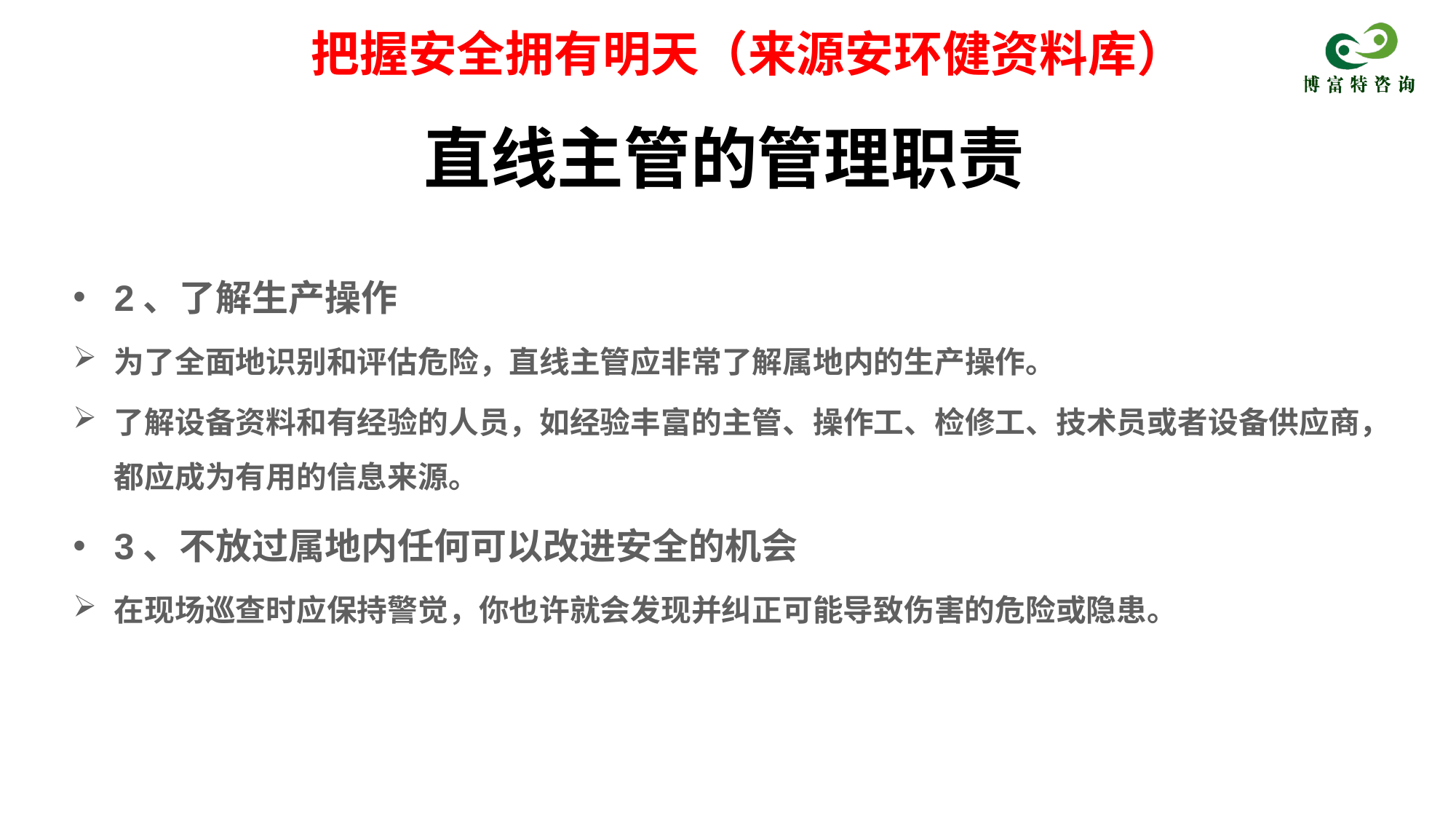

# 直线主管的管理职责
2、了解生产操作
为了全面地识别和评估危险，直线主管应非常了解属地内的生产操作。
了解设备资料和有经验的人员，如经验丰富的主管、操作工、检修工、技术员或者设备供应商，都应成为有用的信息来源。
3、不放过属地内任何可以改进安全的机会
在现场巡查时应保持警觉，你也许就会发现并纠正可能导致伤害的危险或隐患。